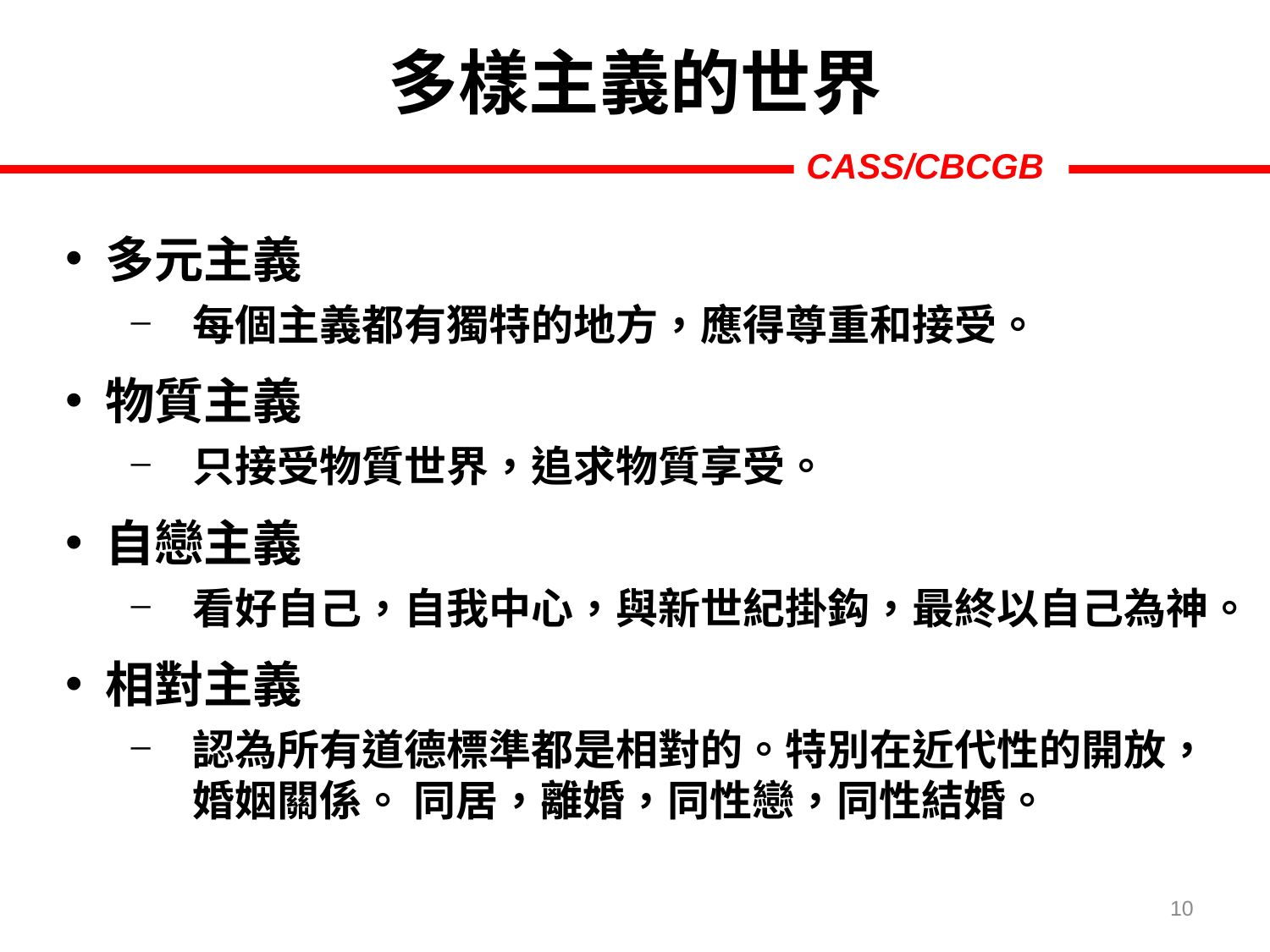

多樣主義的世界
多元主義
每個主義都有獨特的地方，應得尊重和接受。
物質主義
只接受物質世界，追求物質享受。
自戀主義
看好自己，自我中心，與新世紀掛鈎，最終以自己為神。
相對主義
認為所有道德標準都是相對的。特別在近代性的開放，婚姻關係。 同居，離婚，同性戀，同性結婚。

10